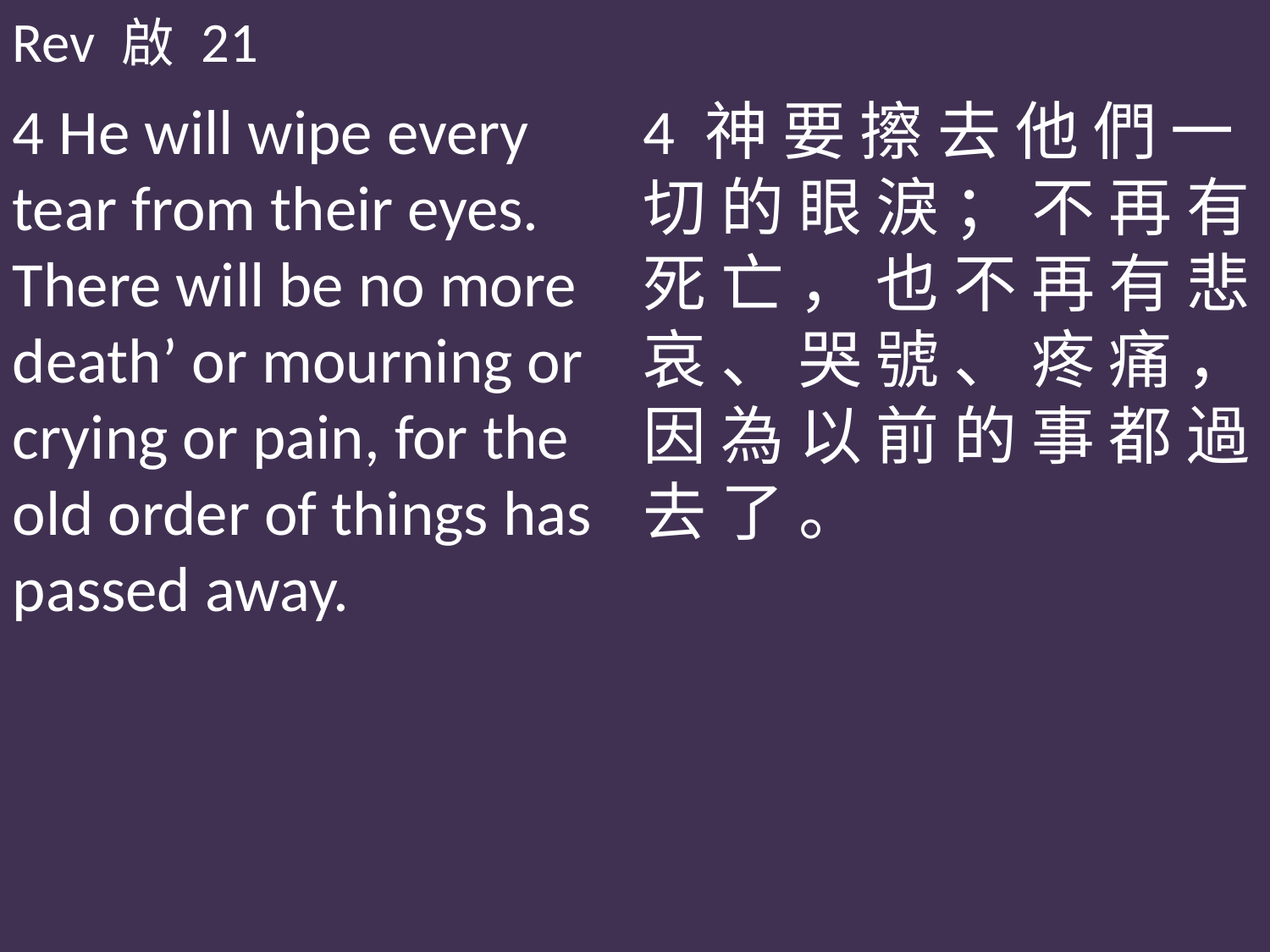

Rev 啟 21
4 He will wipe every tear from their eyes. There will be no more death’ or mourning or crying or pain, for the old order of things has passed away.
4 神 要 擦 去 他 們 一 切 的 眼 淚 ； 不 再 有 死 亡 ， 也 不 再 有 悲 哀 、 哭 號 、 疼 痛 ， 因 為 以 前 的 事 都 過 去 了 。